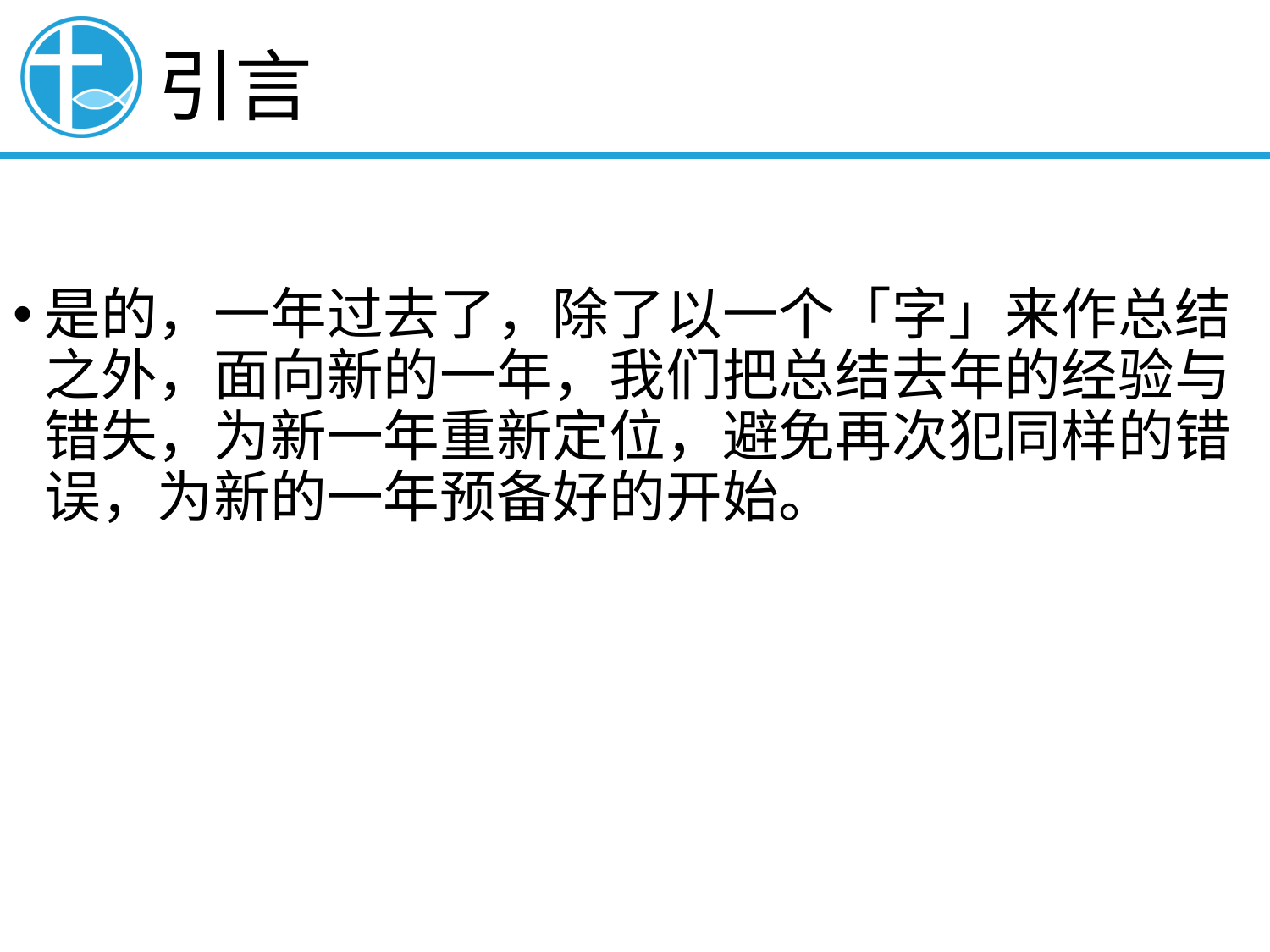

# 引言
是的，一年过去了，除了以一个「字」来作总结之外，面向新的一年，我们把总结去年的经验与错失，为新一年重新定位，避免再次犯同样的错误，为新的一年预备好的开始。